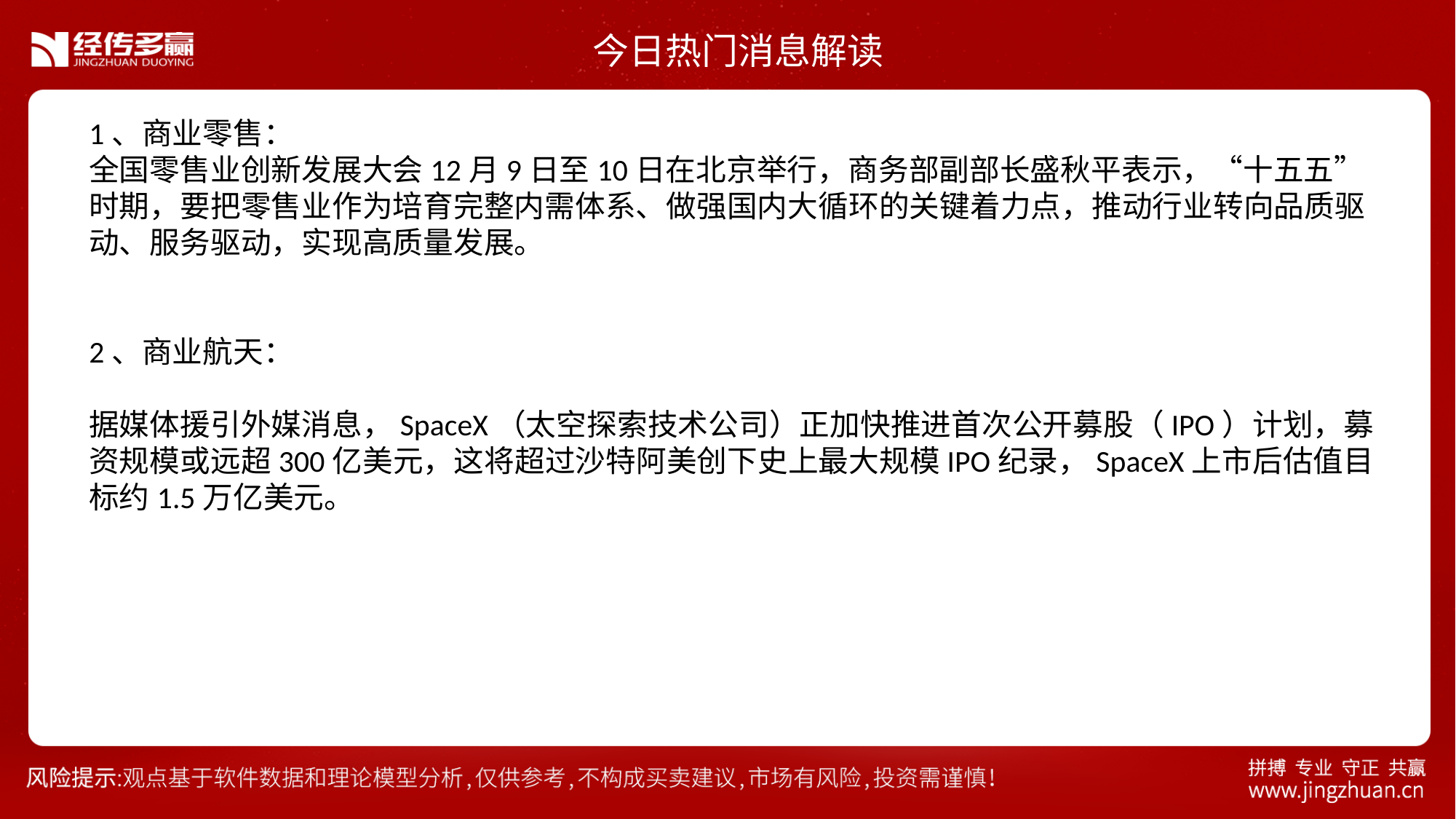

今日热门消息解读
1、商业零售：
全国零售业创新发展大会12月9日至10日在北京举行，商务部副部长盛秋平表示，“十五五”时期，要把零售业作为培育完整内需体系、做强国内大循环的关键着力点，推动行业转向品质驱动、服务驱动，实现高质量发展。

2、商业航天：

据媒体援引外媒消息，SpaceX（太空探索技术公司）正加快推进首次公开募股（IPO）计划，募资规模或远超300亿美元，这将超过沙特阿美创下史上最大规模IPO纪录，SpaceX上市后估值目标约1.5万亿美元。